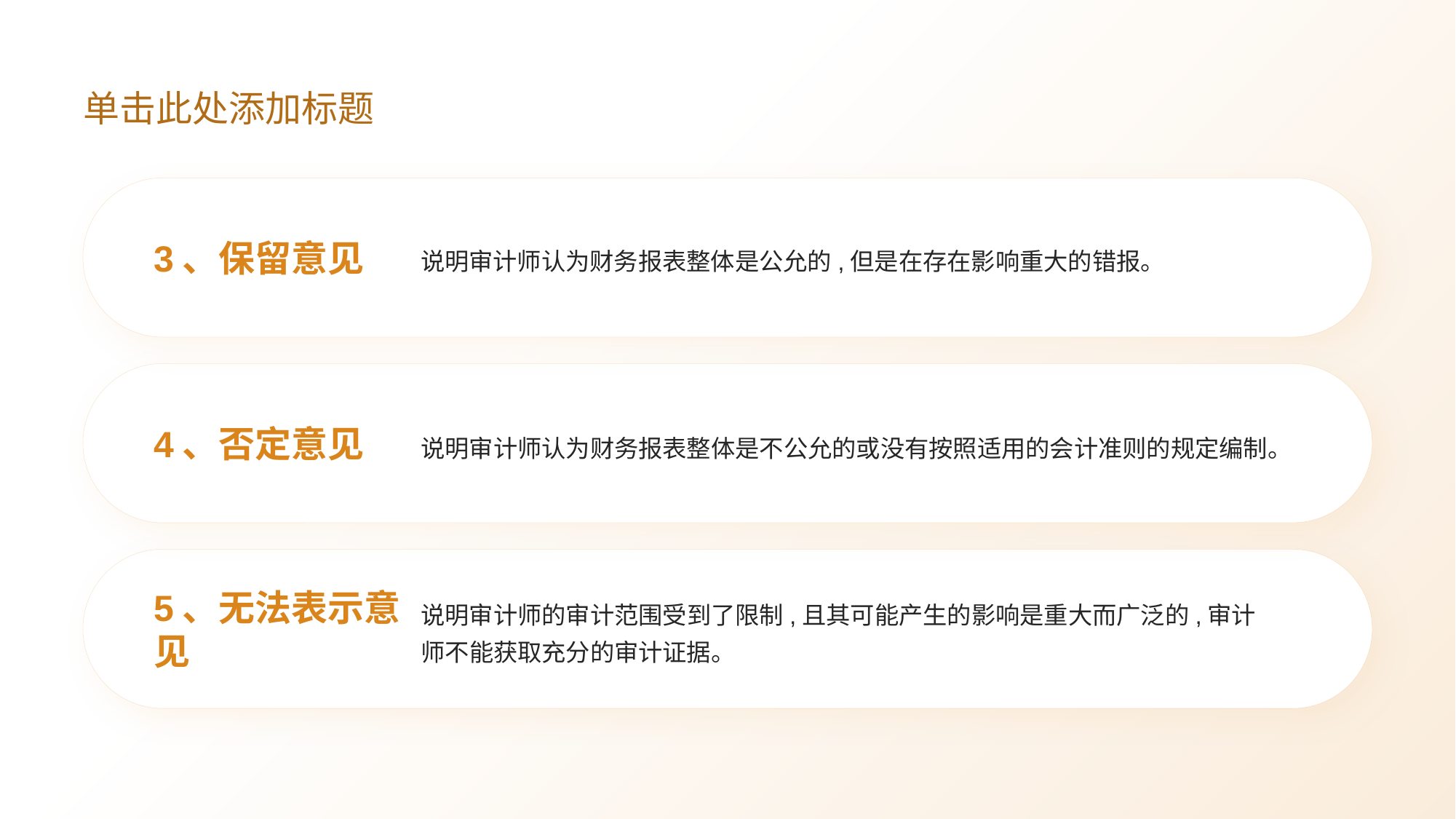

# 单击此处添加标题

3、保留意见
说明审计师认为财务报表整体是公允的,但是在存在影响重大的错报。

4、否定意见
说明审计师认为财务报表整体是不公允的或没有按照适用的会计准则的规定编制。

5、无法表示意见
说明审计师的审计范围受到了限制,且其可能产生的影响是重大而广泛的,审计师不能获取充分的审计证据。